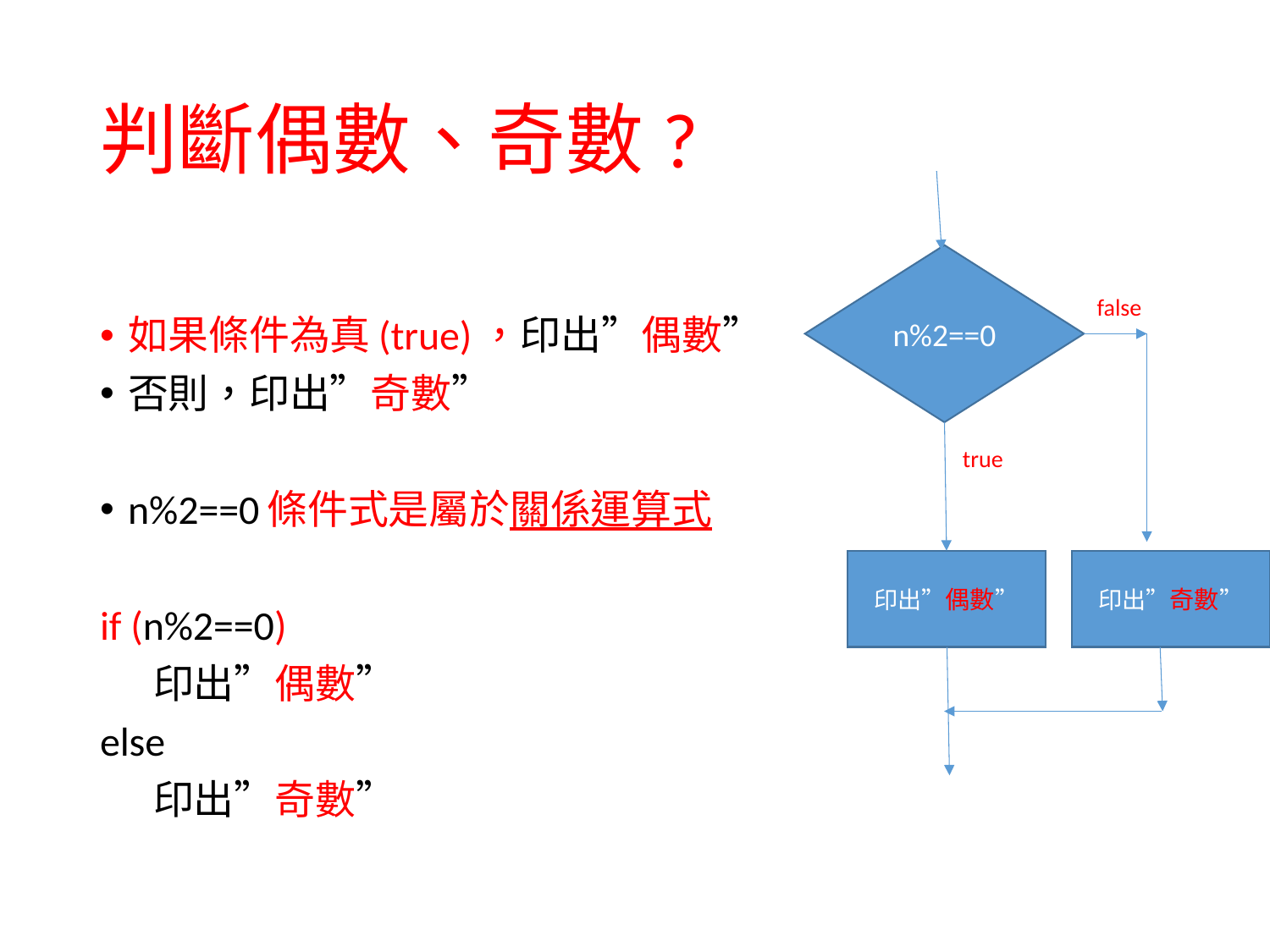

# 判斷偶數、奇數?
n%2==0
false
如果條件為真(true)，印出”偶數”
否則，印出”奇數”

n%2==0條件式是屬於關係運算式

if (n%2==0)
     印出”偶數”
else
     印出”奇數”

true
印出”偶數”
印出”奇數”